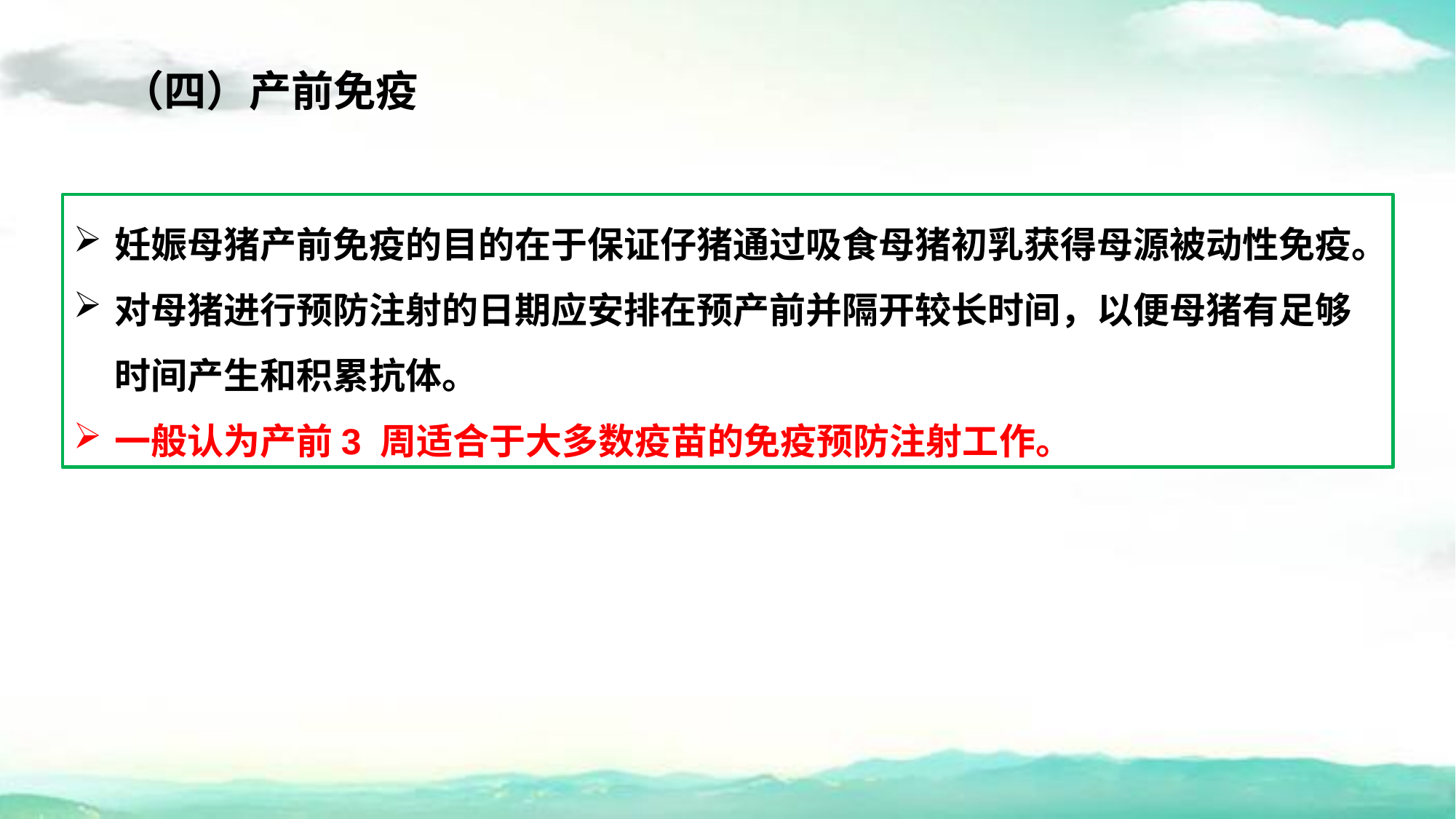

（四）产前免疫
妊娠母猪产前免疫的目的在于保证仔猪通过吸食母猪初乳获得母源被动性免疫。
对母猪进行预防注射的日期应安排在预产前并隔开较长时间，以便母猪有足够时间产生和积累抗体。
一般认为产前3 周适合于大多数疫苗的免疫预防注射工作。